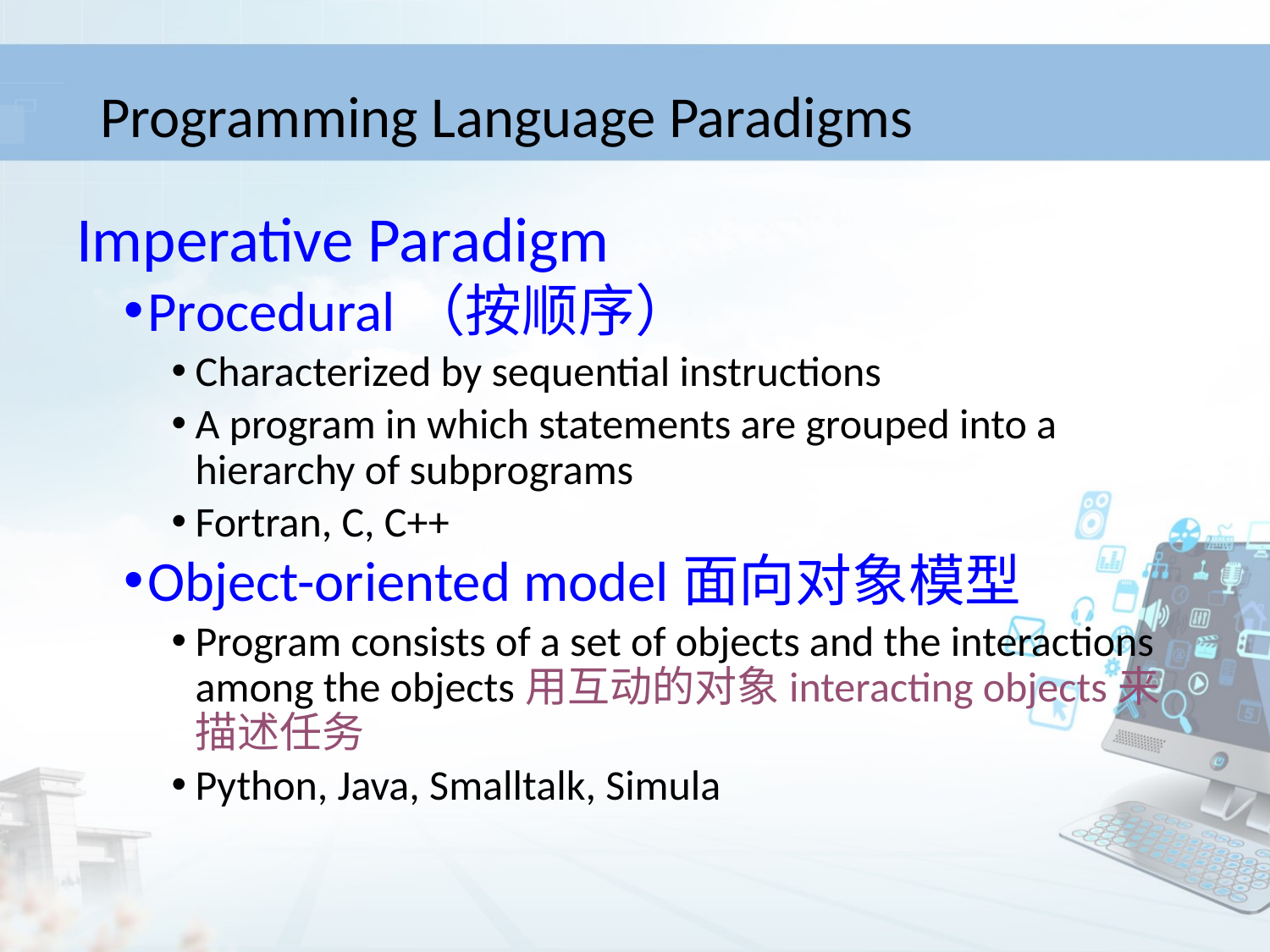

# Programming Language Paradigms
Imperative Paradigm
Procedural（按顺序）
Characterized by sequential instructions
A program in which statements are grouped into a hierarchy of subprograms
Fortran, C, C++
Object-oriented model面向对象模型
Program consists of a set of objects and the interactions among the objects用互动的对象interacting objects来描述任务
Python, Java, Smalltalk, Simula